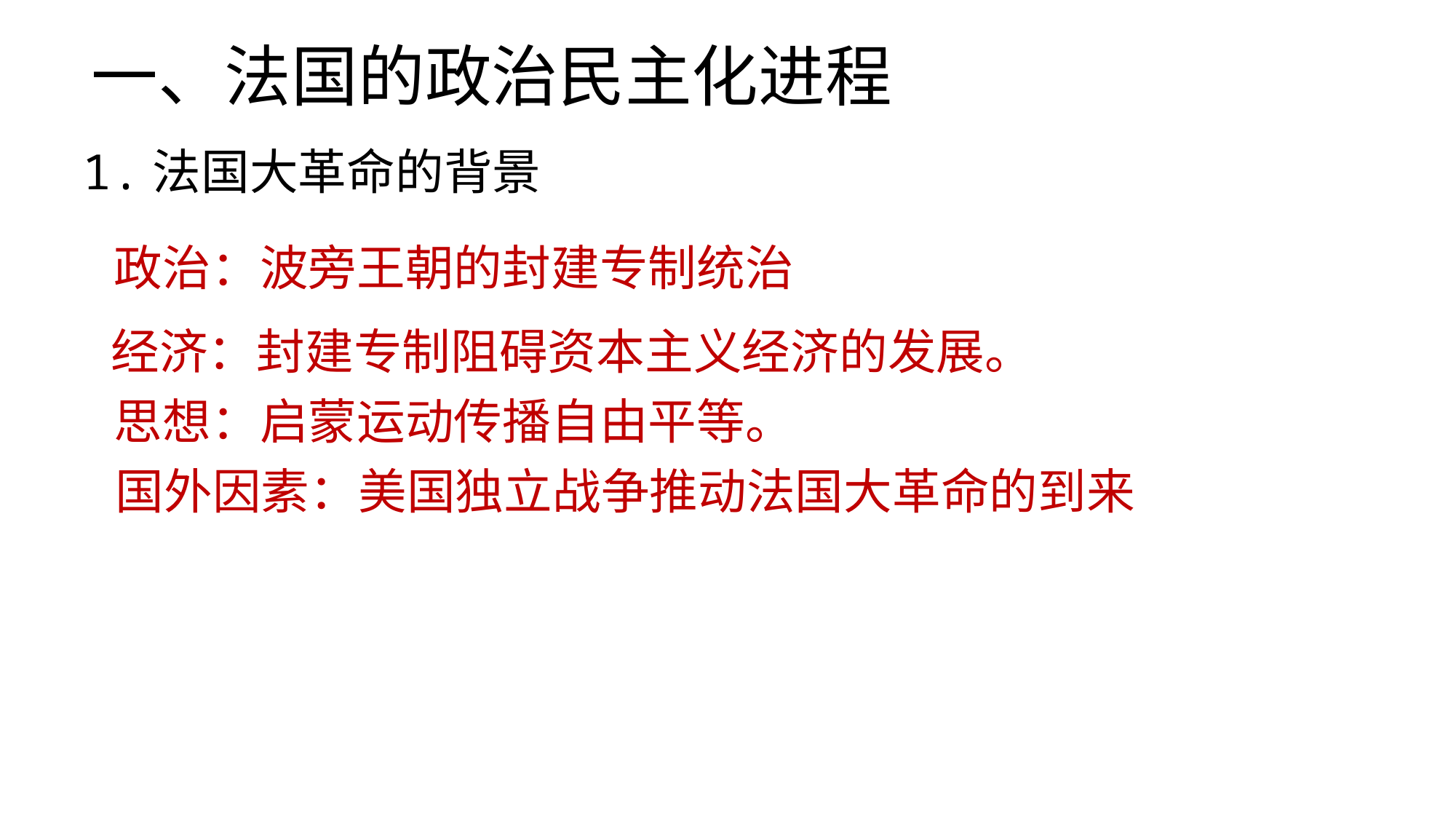

# 一、法国的政治民主化进程
1.法国大革命的背景
政治：波旁王朝的封建专制统治
经济：封建专制阻碍资本主义经济的发展。
思想：启蒙运动传播自由平等。
国外因素：美国独立战争推动法国大革命的到来